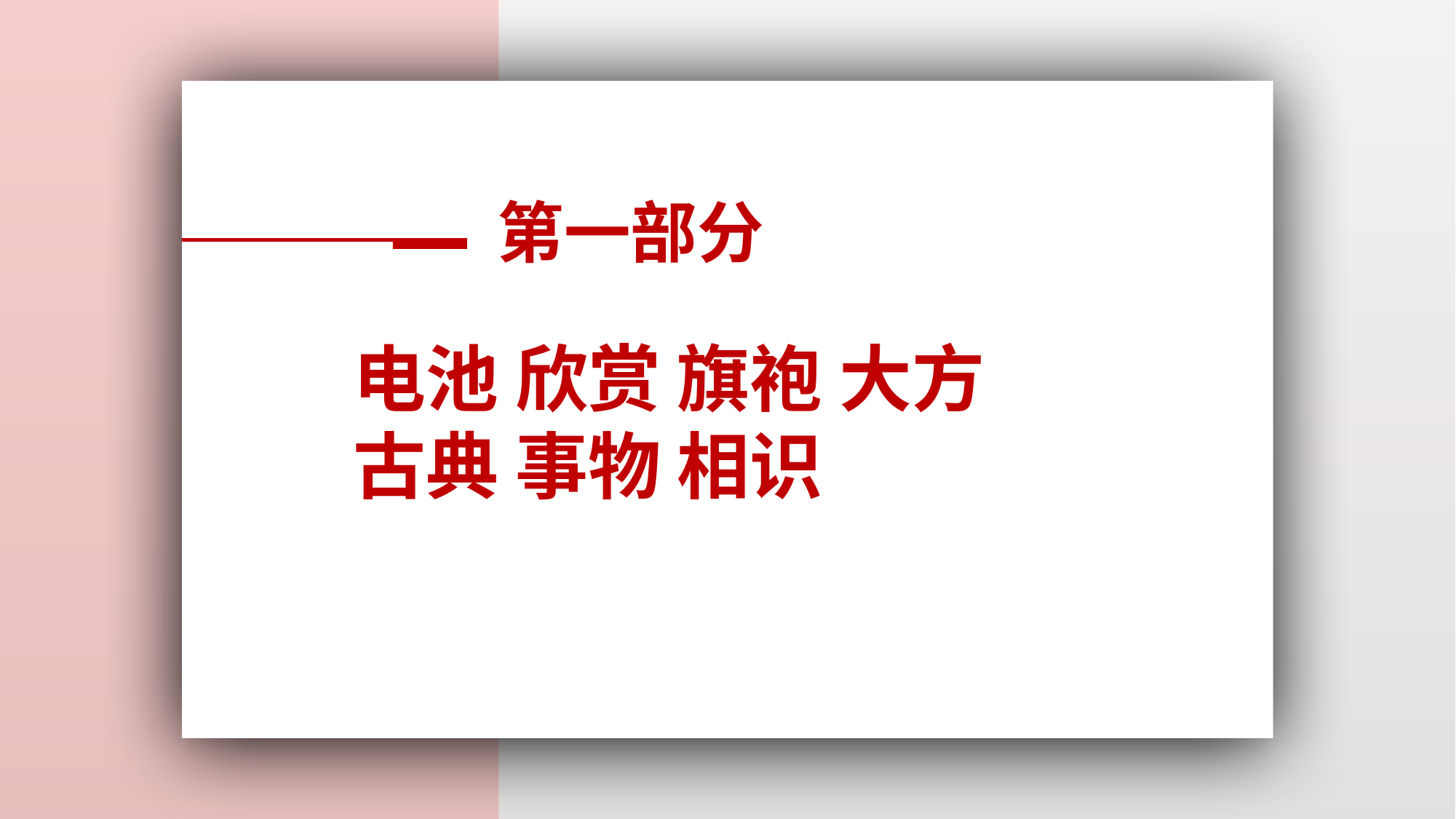

第一部分

电池 欣赏 旗袍 大方
古典 事物 相识